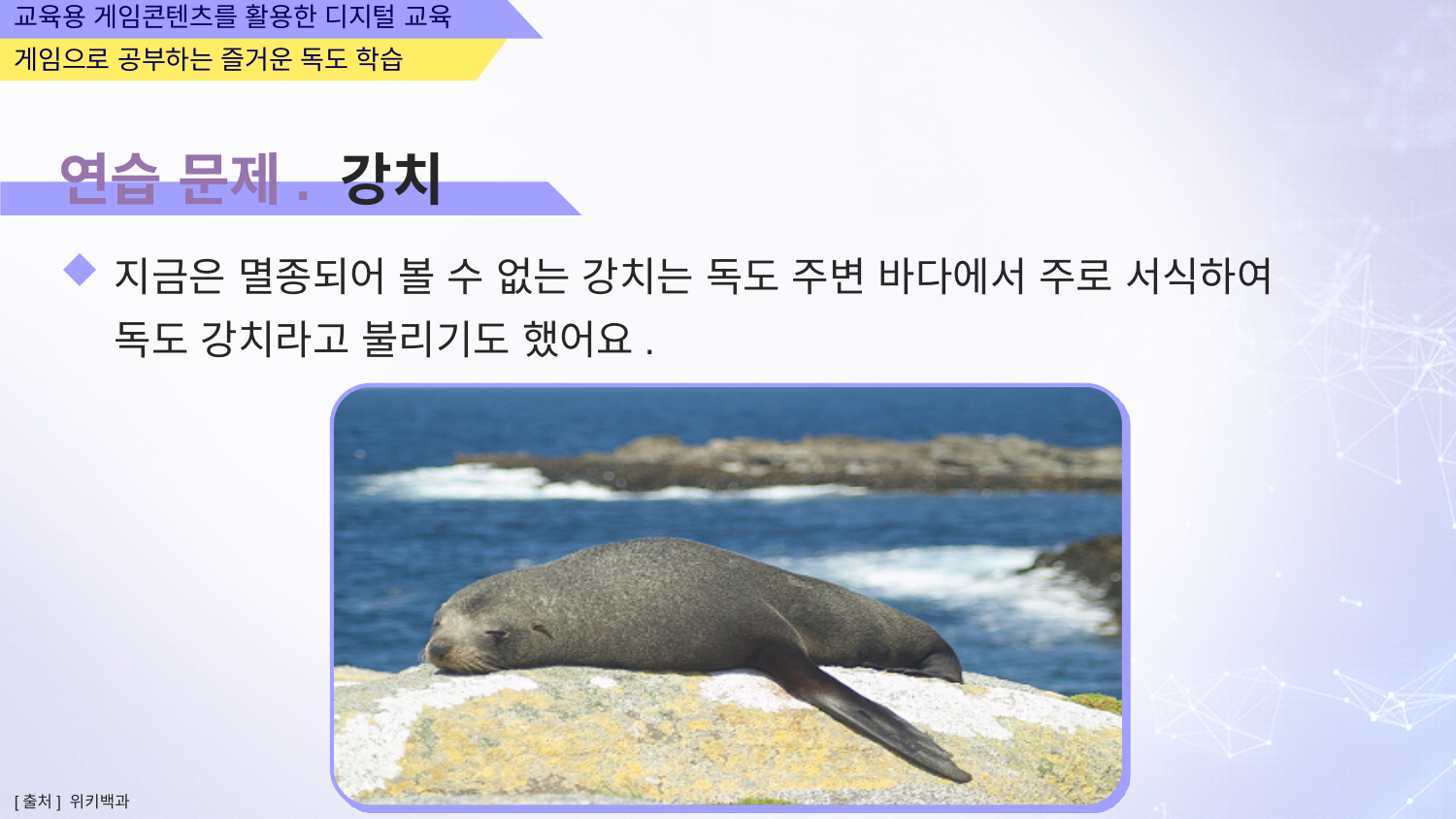

연습 문제. 강치

지금은 멸종되어 볼 수 없는 강치는 독도 주변 바다에서 주로 서식하여 독도 강치라고 불리기도 했어요.

[출처] 위키백과